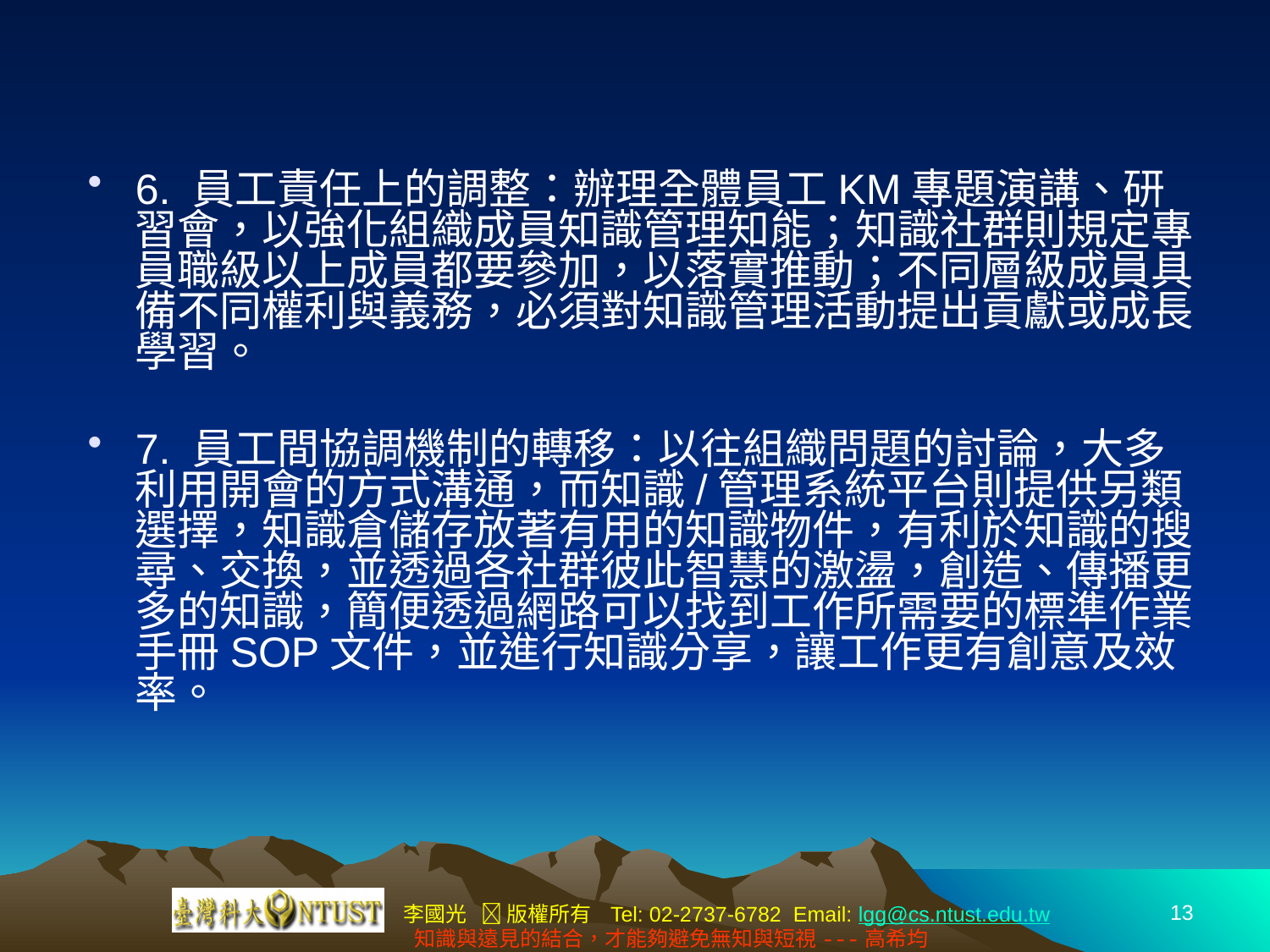

6. 員工責任上的調整：辦理全體員工KM專題演講、研習會，以強化組織成員知識管理知能；知識社群則規定專員職級以上成員都要參加，以落實推動；不同層級成員具備不同權利與義務，必須對知識管理活動提出貢獻或成長學習。

7. 員工間協調機制的轉移：以往組織問題的討論，大多利用開會的方式溝通，而知識/管理系統平台則提供另類選擇，知識倉儲存放著有用的知識物件，有利於知識的搜尋、交換，並透過各社群彼此智慧的激盪，創造、傳播更多的知識，簡便透過網路可以找到工作所需要的標準作業手冊SOP文件，並進行知識分享，讓工作更有創意及效率。

13